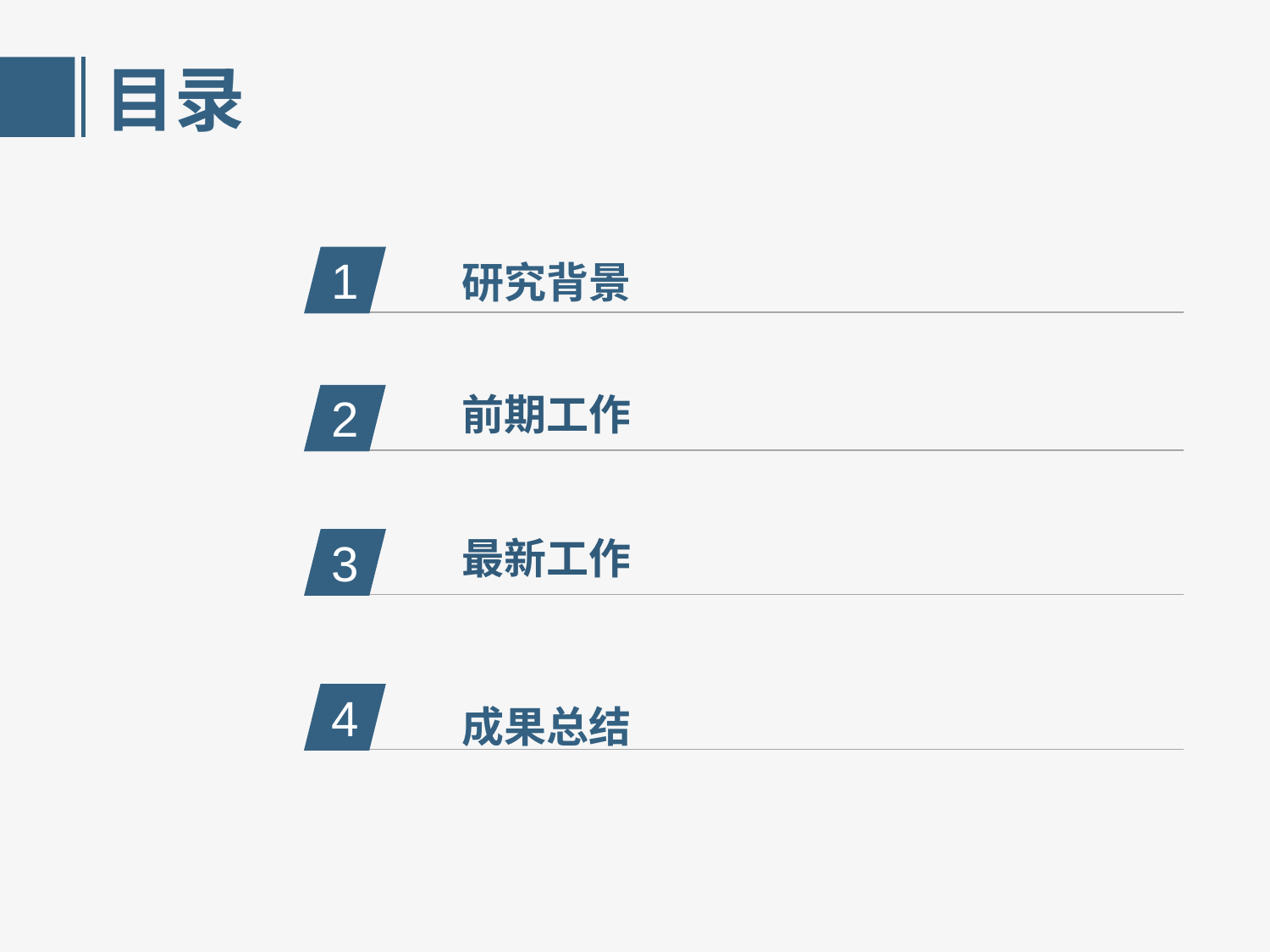

目录

1

研究背景
2

前期工作
3

最新工作
成果总结
4